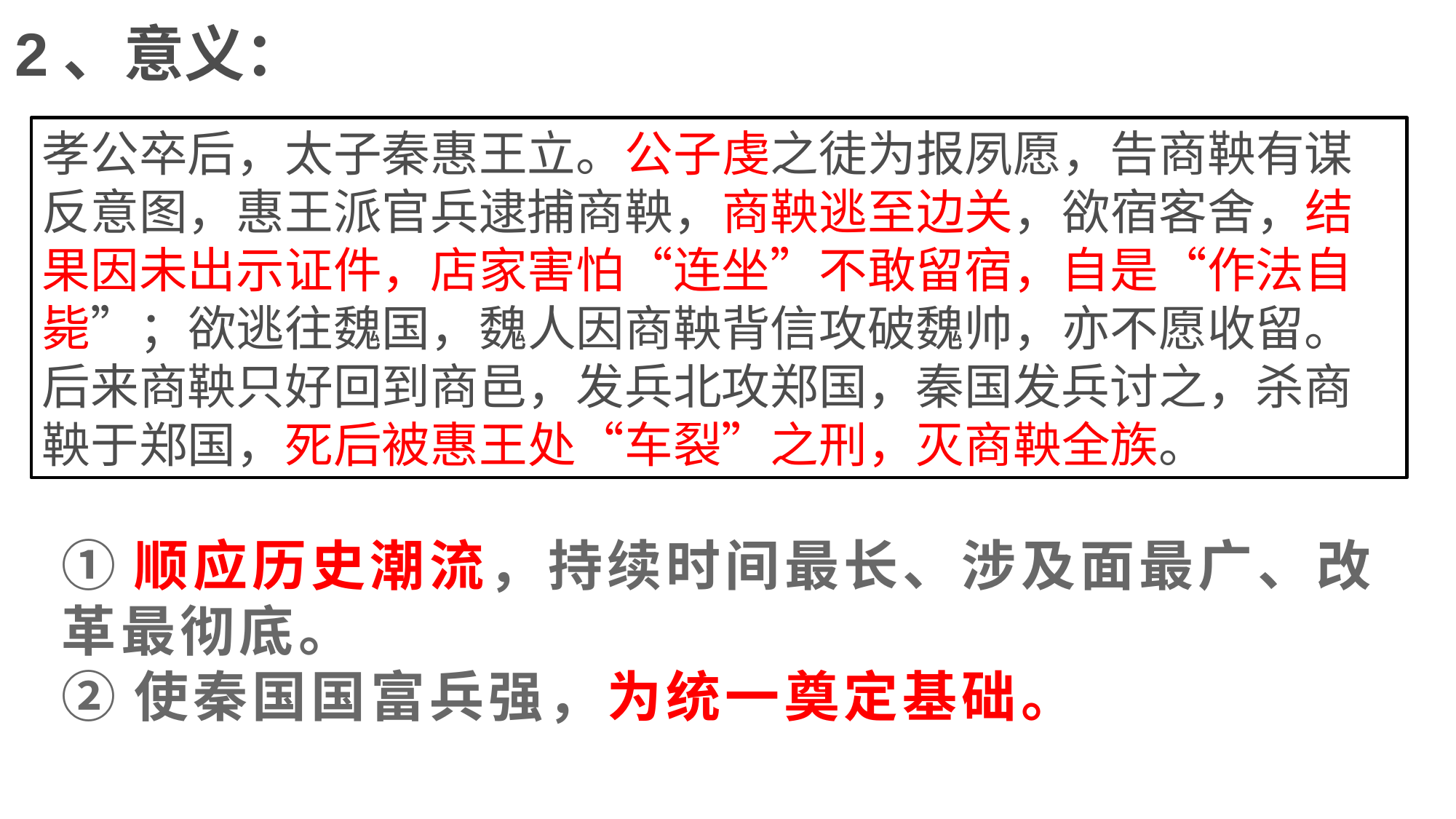

2、意义：
孝公卒后，太子秦惠王立。公子虔之徒为报夙愿，告商鞅有谋反意图，惠王派官兵逮捕商鞅，商鞅逃至边关，欲宿客舍，结果因未出示证件，店家害怕“连坐”不敢留宿，自是“作法自毙”；欲逃往魏国，魏人因商鞅背信攻破魏帅，亦不愿收留。后来商鞅只好回到商邑，发兵北攻郑国，秦国发兵讨之，杀商鞅于郑国，死后被惠王处“车裂”之刑，灭商鞅全族。

①顺应历史潮流，持续时间最长、涉及面最广、改革最彻底。
②使秦国国富兵强，为统一奠定基础。